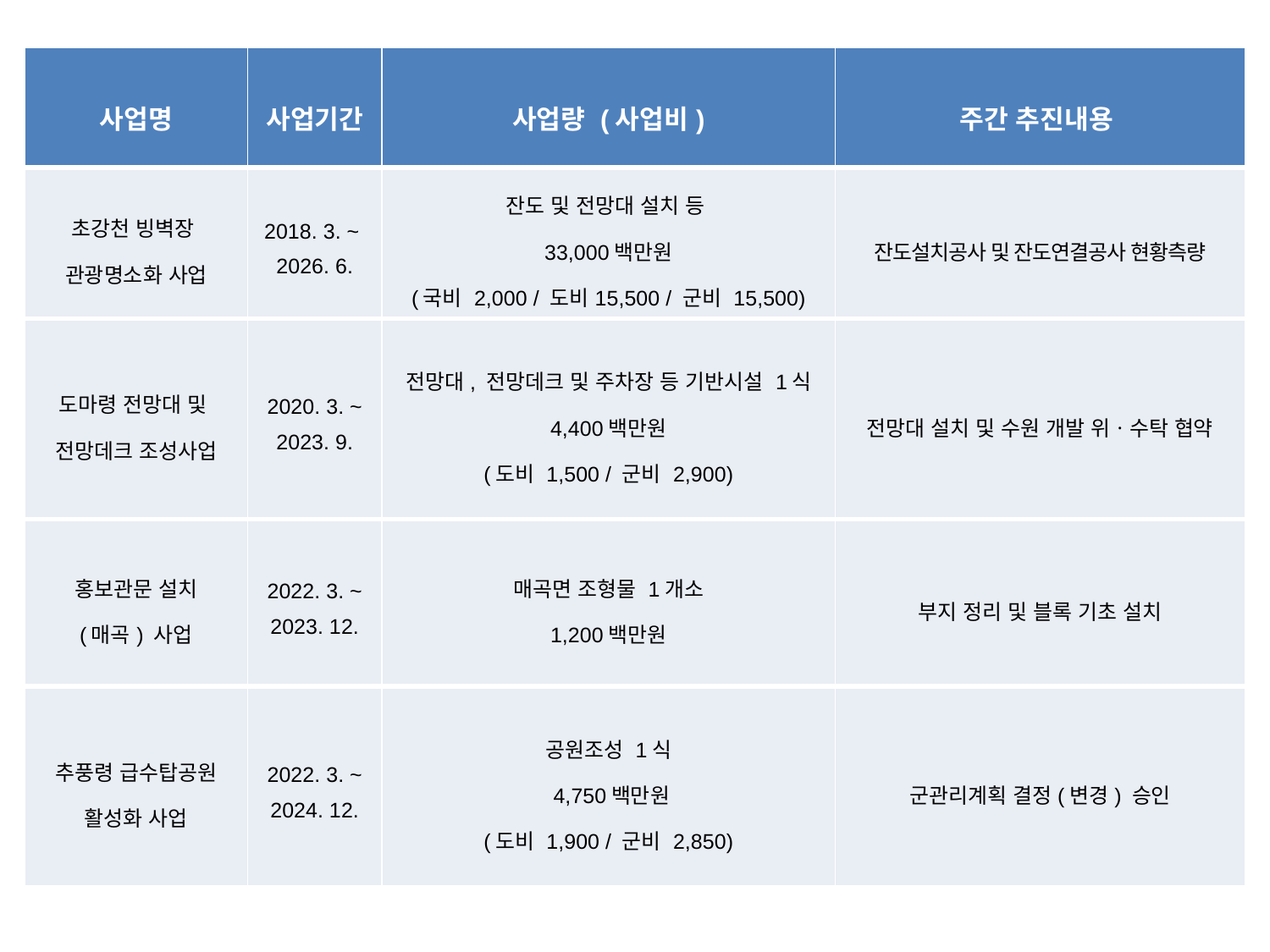

| 사업명 | 사업기간 | 사업량 (사업비) | 주간 추진내용 |
| --- | --- | --- | --- |
| 초강천 빙벽장 관광명소화 사업 | 2018. 3. ~ 2026. 6. | 잔도 및 전망대 설치 등 33,000백만원 (국비 2,000 / 도비15,500 / 군비 15,500) | 잔도설치공사 및 잔도연결공사 현황측량 |
| 도마령 전망대 및 전망데크 조성사업 | 2020. 3. ~ 2023. 9. | 전망대, 전망데크 및 주차장 등 기반시설 1식 4,400백만원 (도비 1,500 / 군비 2,900) | 전망대 설치 및 수원 개발 위ㆍ수탁 협약 |
| 홍보관문 설치 (매곡) 사업 | 2022. 3. ~ 2023. 12. | 매곡면 조형물 1개소 1,200백만원 | 부지 정리 및 블록 기초 설치 |
| 추풍령 급수탑공원 활성화 사업 | 2022. 3. ~ 2024. 12. | 공원조성 1식 4,750백만원 (도비 1,900 / 군비 2,850) | 군관리계획 결정(변경) 승인 |